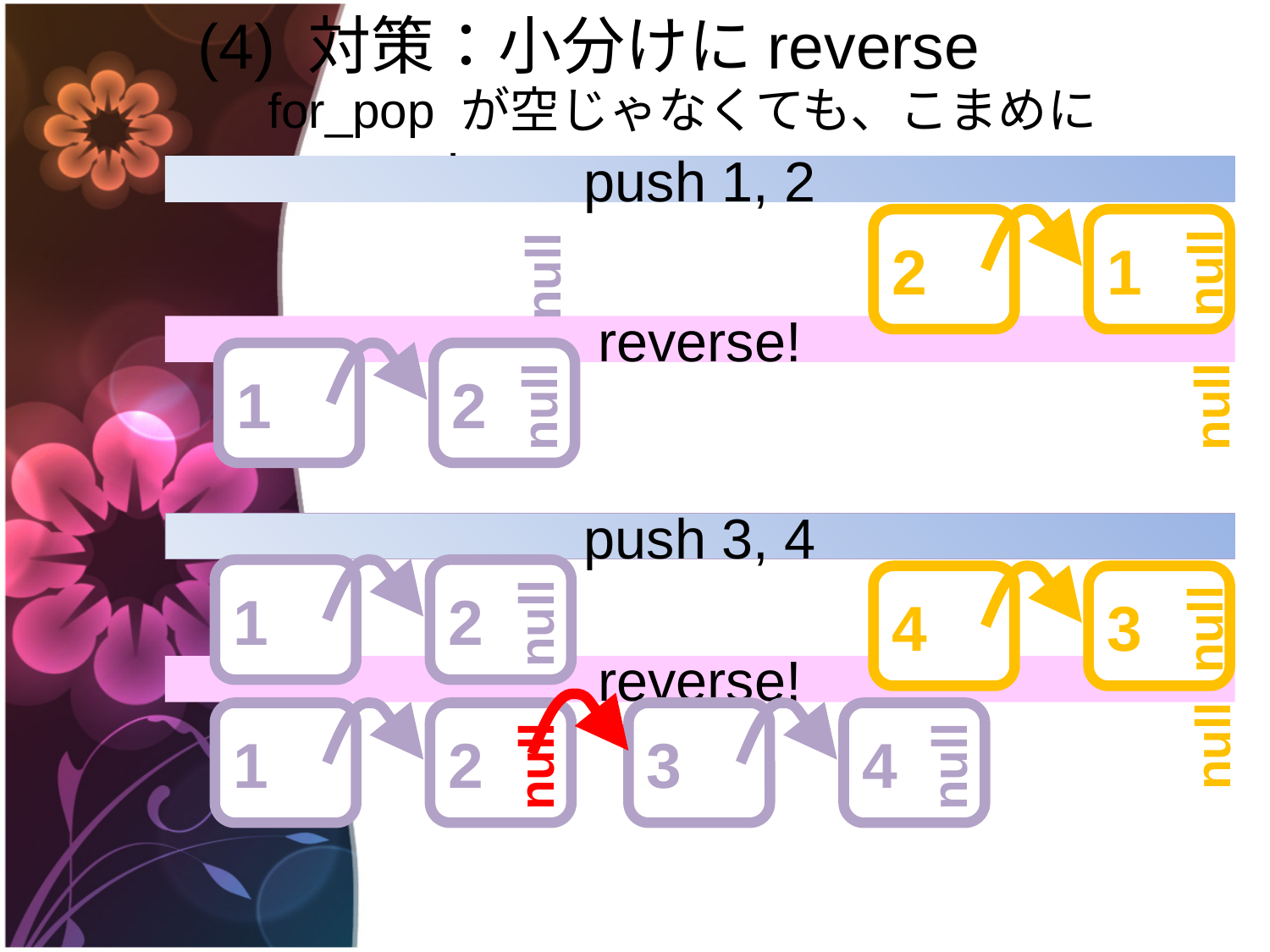

# (4) 対策：小分けにreverse
for_pop が空じゃなくても、こまめにreverse !
push 1, 2
1
null
2

null
reverse!
2
null
1

null
push 3, 4
2
null
3
null
1

4

reverse!

2
null
4
null
1

3

null